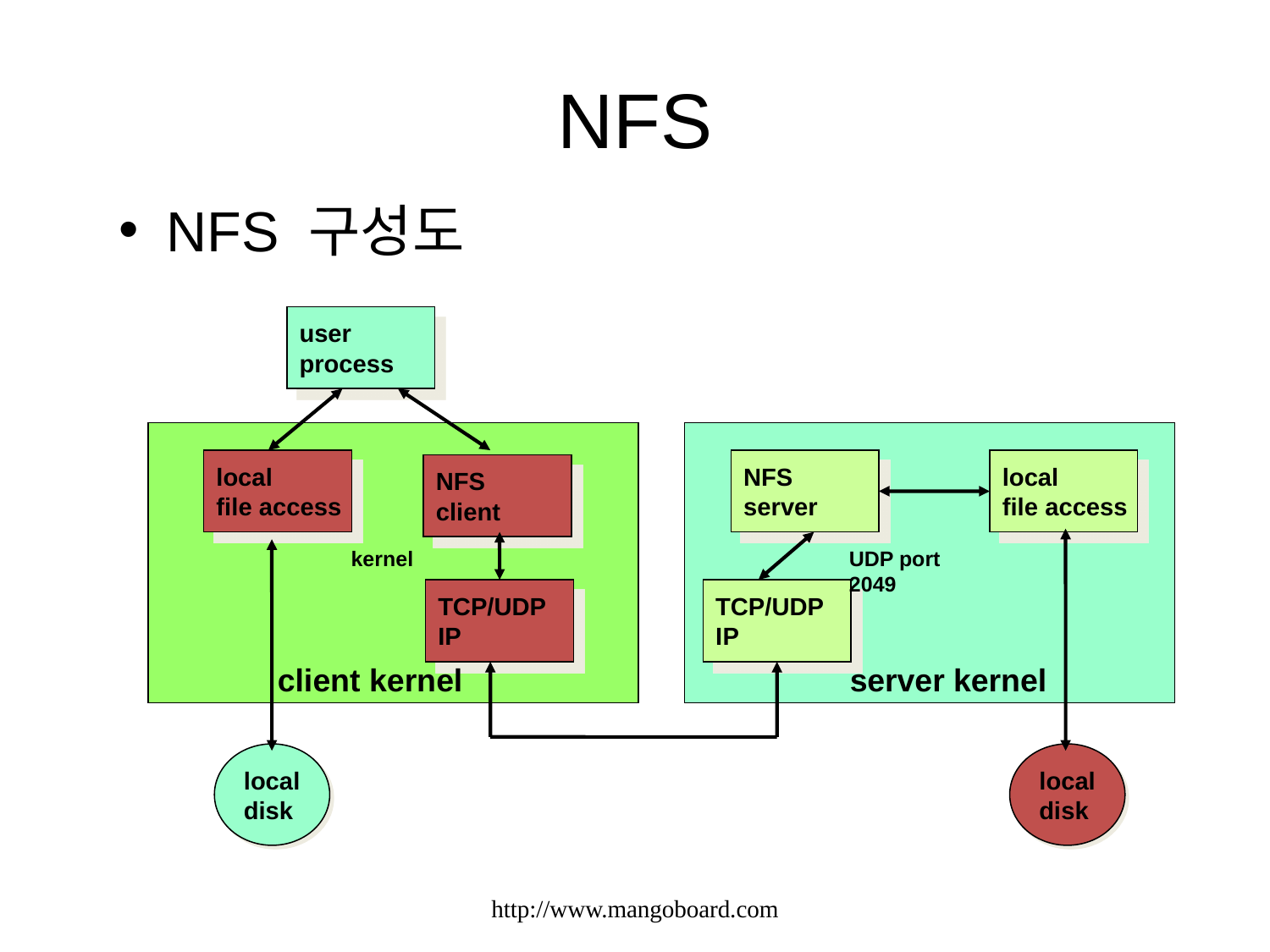

# NFS
NFS 구성도
user
process

local
file access
NFS
server
local
file access
NFS
client

kernel
UDP port
2049
TCP/UDP
IP
TCP/UDP
IP
client kernel
server kernel

local
disk
local
disk
http://www.mangoboard.com